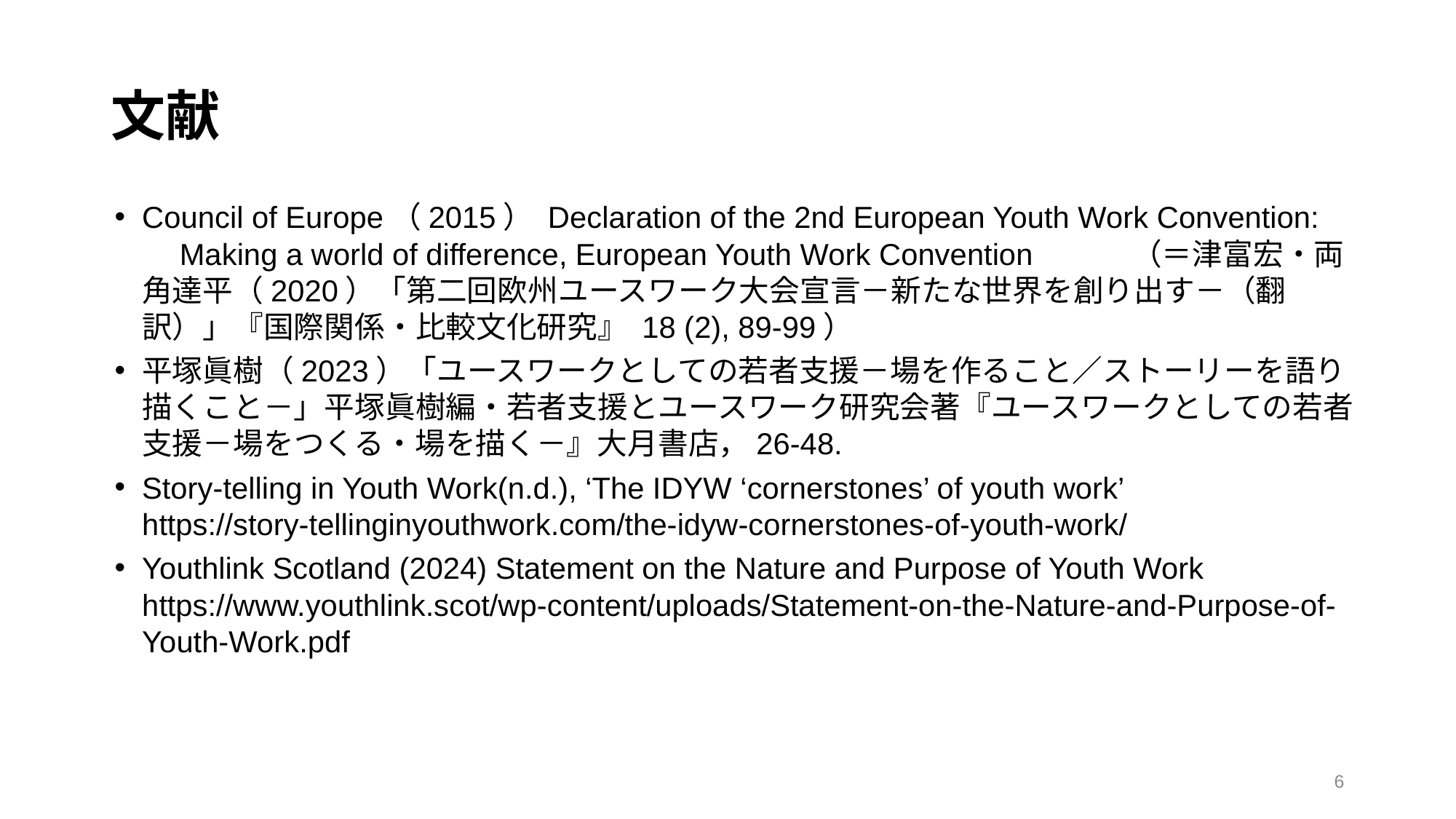

# 文献
Council of Europe（2015） Declaration of the 2nd European Youth Work Convention: 　Making a world of difference, European Youth Work Convention　　　（＝津富宏・両角達平（2020）「第二回欧州ユースワーク大会宣言－新たな世界を創り出す－（翻訳）」『国際関係・比較文化研究』 18 (2), 89-99）
平塚眞樹（2023）「ユースワークとしての若者支援－場を作ること／ストーリーを語り描くこと－」平塚眞樹編・若者支援とユースワーク研究会著『ユースワークとしての若者支援－場をつくる・場を描く－』大月書店，26‐48.
Story-telling in Youth Work(n.d.), ‘The IDYW ‘cornerstones’ of youth work’　　https://story-tellinginyouthwork.com/the-idyw-cornerstones-of-youth-work/
Youthlink Scotland (2024) Statement on the Nature and Purpose of Youth Work　https://www.youthlink.scot/wp-content/uploads/Statement-on-the-Nature-and-Purpose-of-Youth-Work.pdf
6